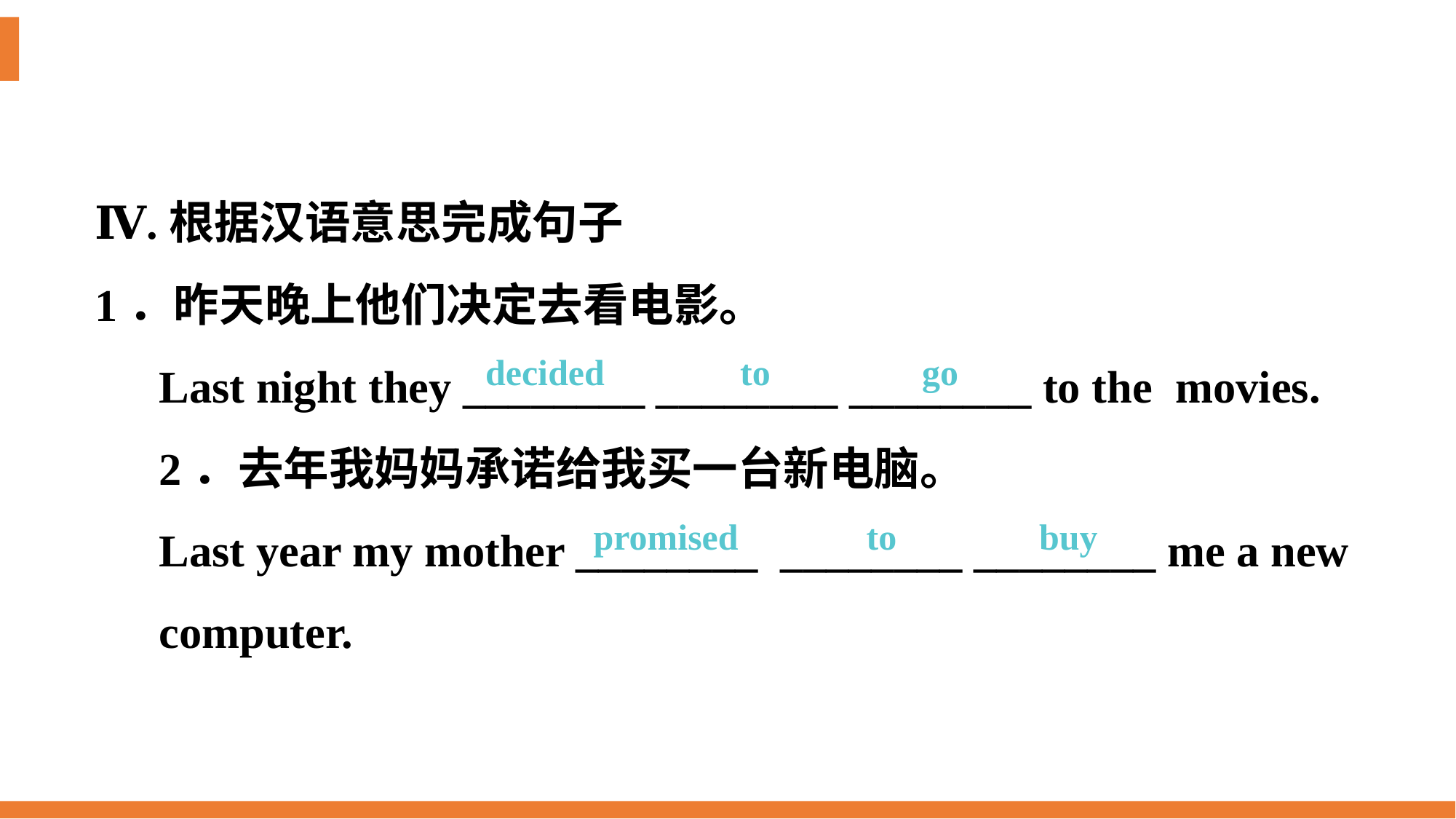

Ⅳ.根据汉语意思完成句子
1．昨天晚上他们决定去看电影。
Last night they ________ ________ ________ to the  movies.
2．去年我妈妈承诺给我买一台新电脑。
Last year my mother ________  ________ ________ me a new
computer.
decided 	    to 		go
promised 	      to 	             buy